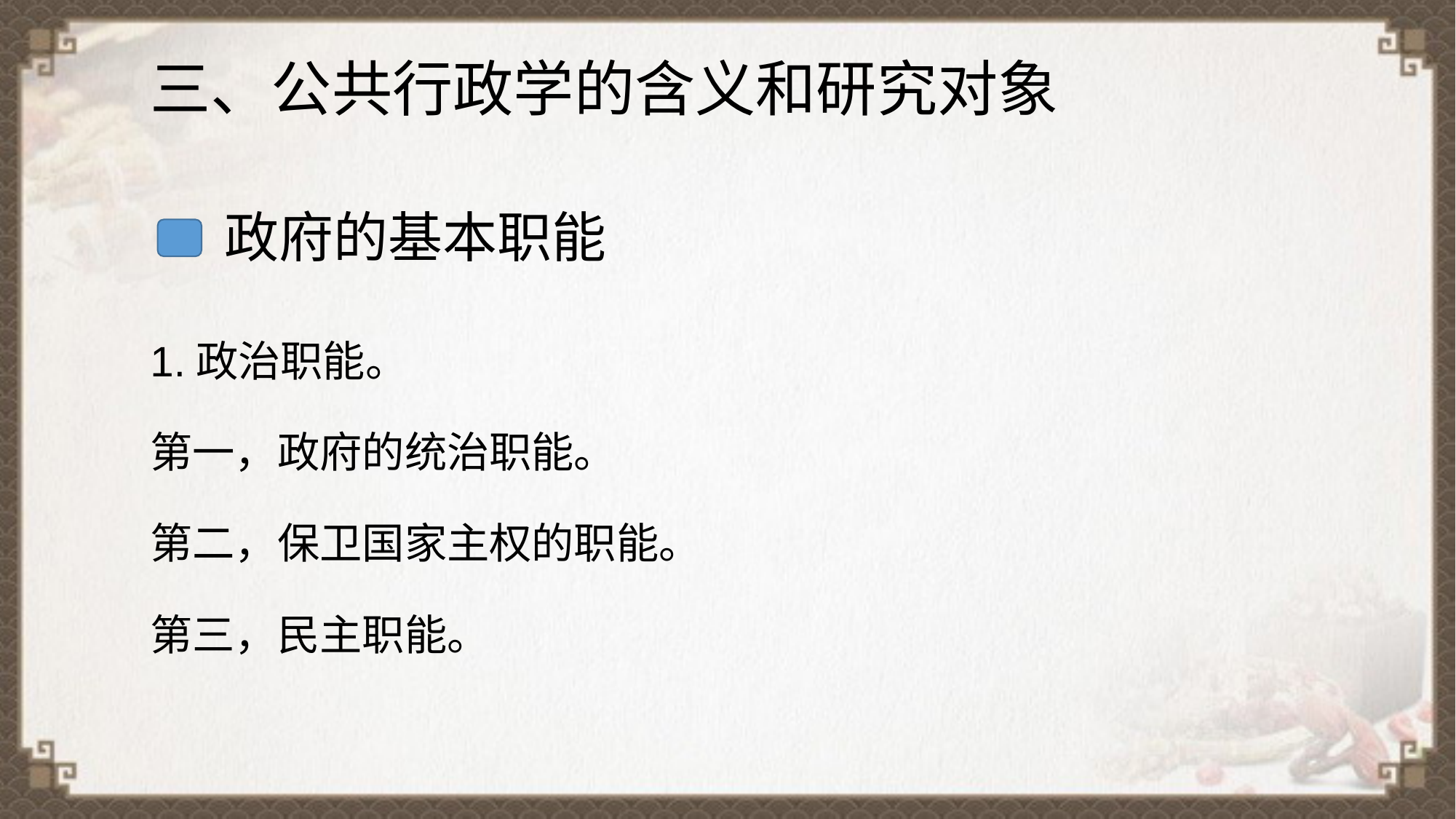

三、公共行政学的含义和研究对象

     政府的基本职能

1.政治职能。
第一，政府的统治职能。
第二，保卫国家主权的职能。
第三，民主职能。